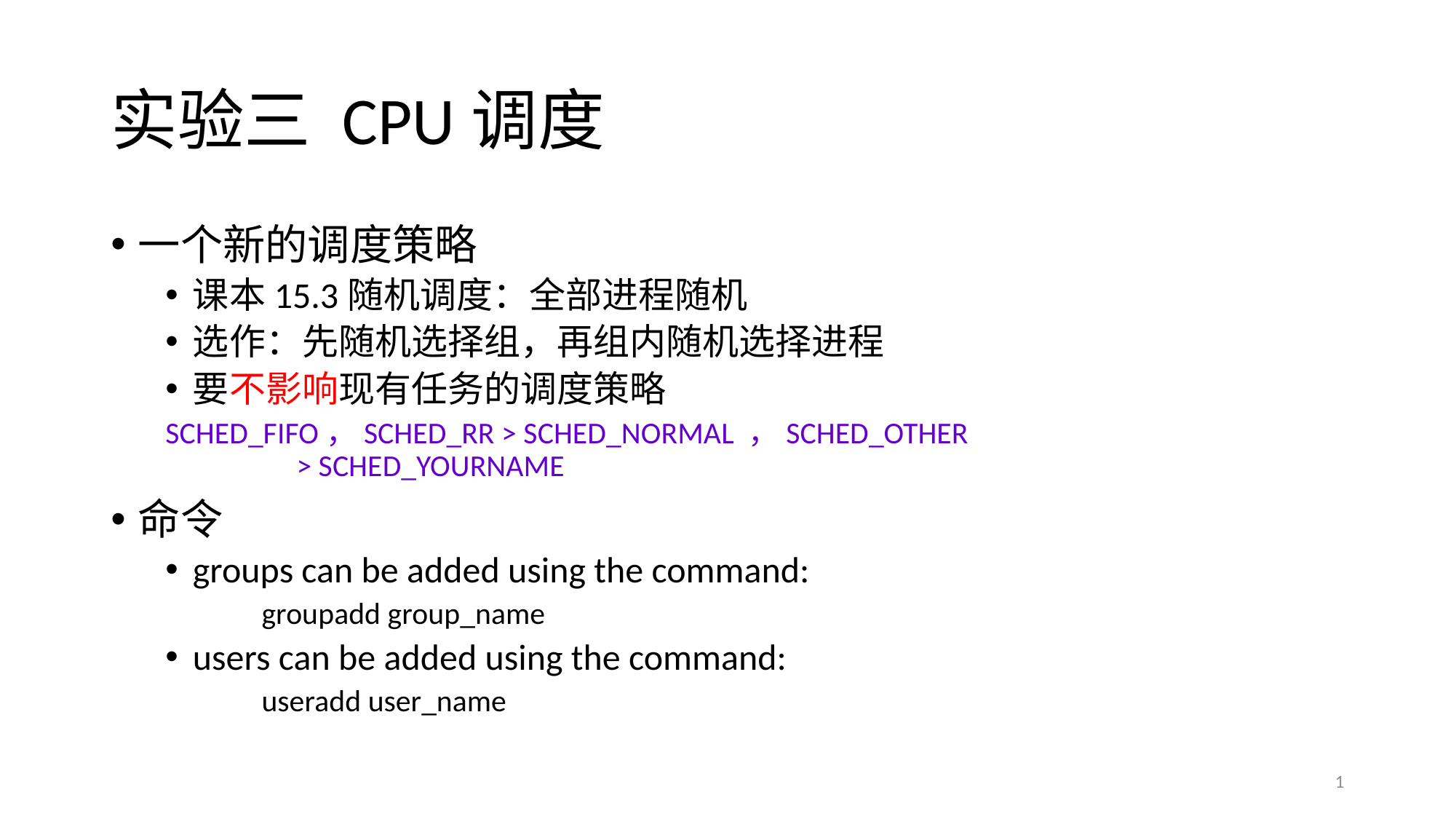

# 实验三 CPU调度
一个新的调度策略
课本15.3随机调度：全部进程随机
选作：先随机选择组，再组内随机选择进程
要不影响现有任务的调度策略
SCHED_FIFO，SCHED_RR > SCHED_NORMAL ，SCHED_OTHER                                    	                                > SCHED_YOURNAME
命令
groups can be added using the command:
       groupadd group_name
users can be added using the command:
       useradd user_name
1